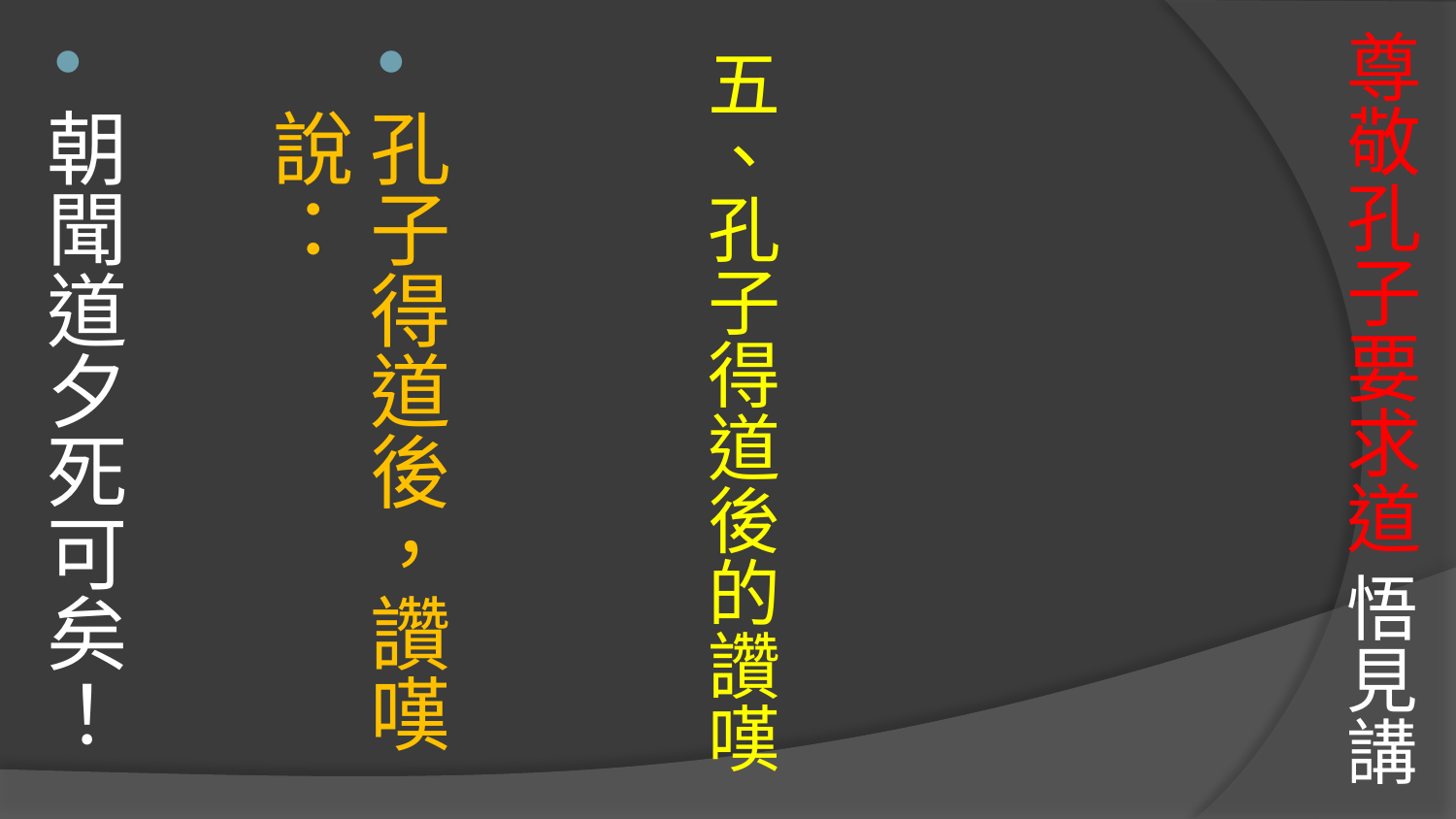

# 尊敬孔子要求道 悟見講
五、孔子得道後的讚嘆

孔子得道後，讚嘆說：

朝聞道夕死可矣！